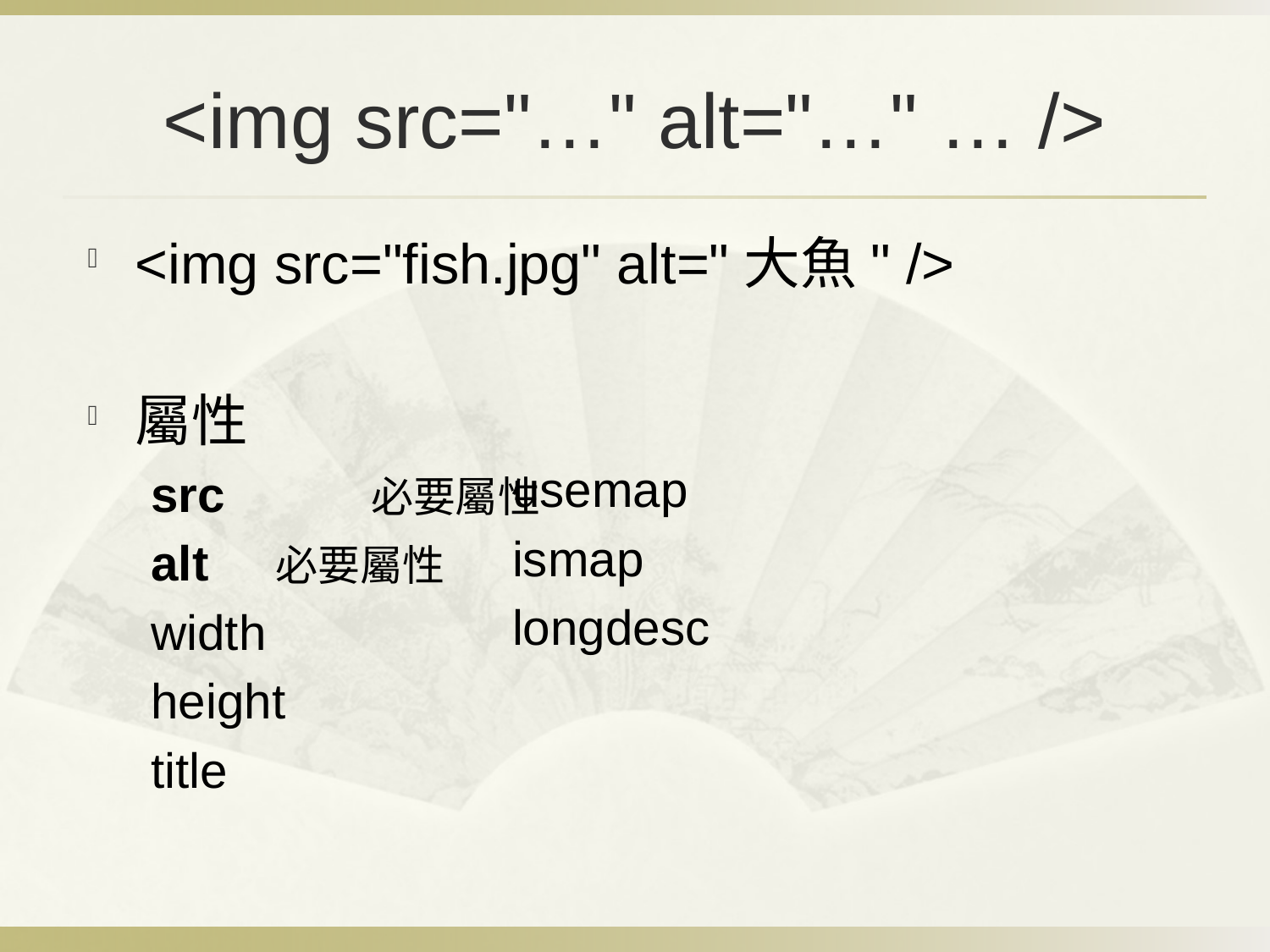

# <img src="…" alt="…" … />
<img src="fish.jpg" alt="大魚" />

屬性
src	   必要屬性
alt    必要屬性
width
height
title
usemap
ismap
longdesc